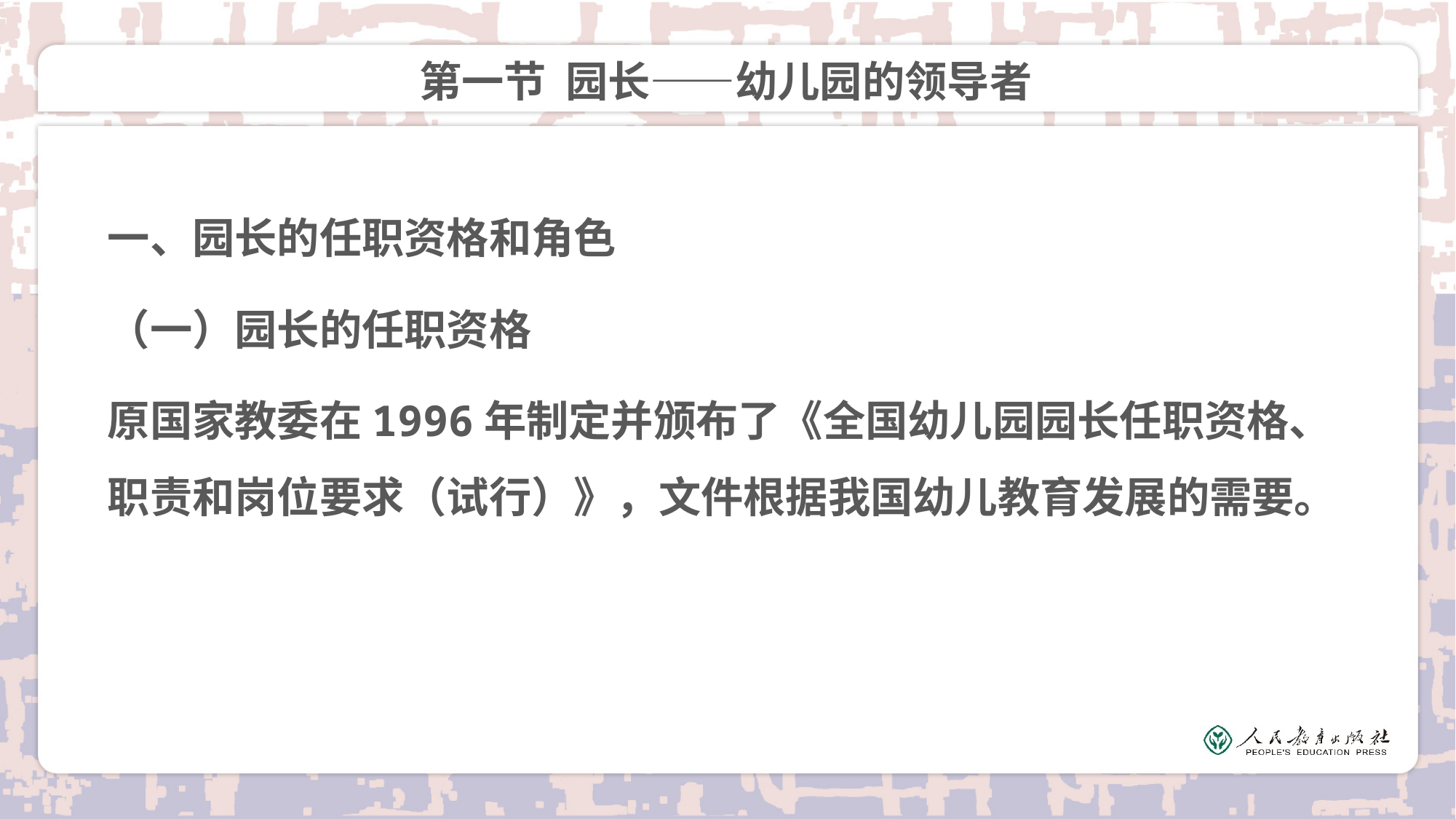

# 第一节  园长——幼儿园的领导者
一、园长的任职资格和角色
（一）园长的任职资格
原国家教委在1996年制定并颁布了《全国幼儿园园长任职资格、职责和岗位要求（试行）》，文件根据我国幼儿教育发展的需要。